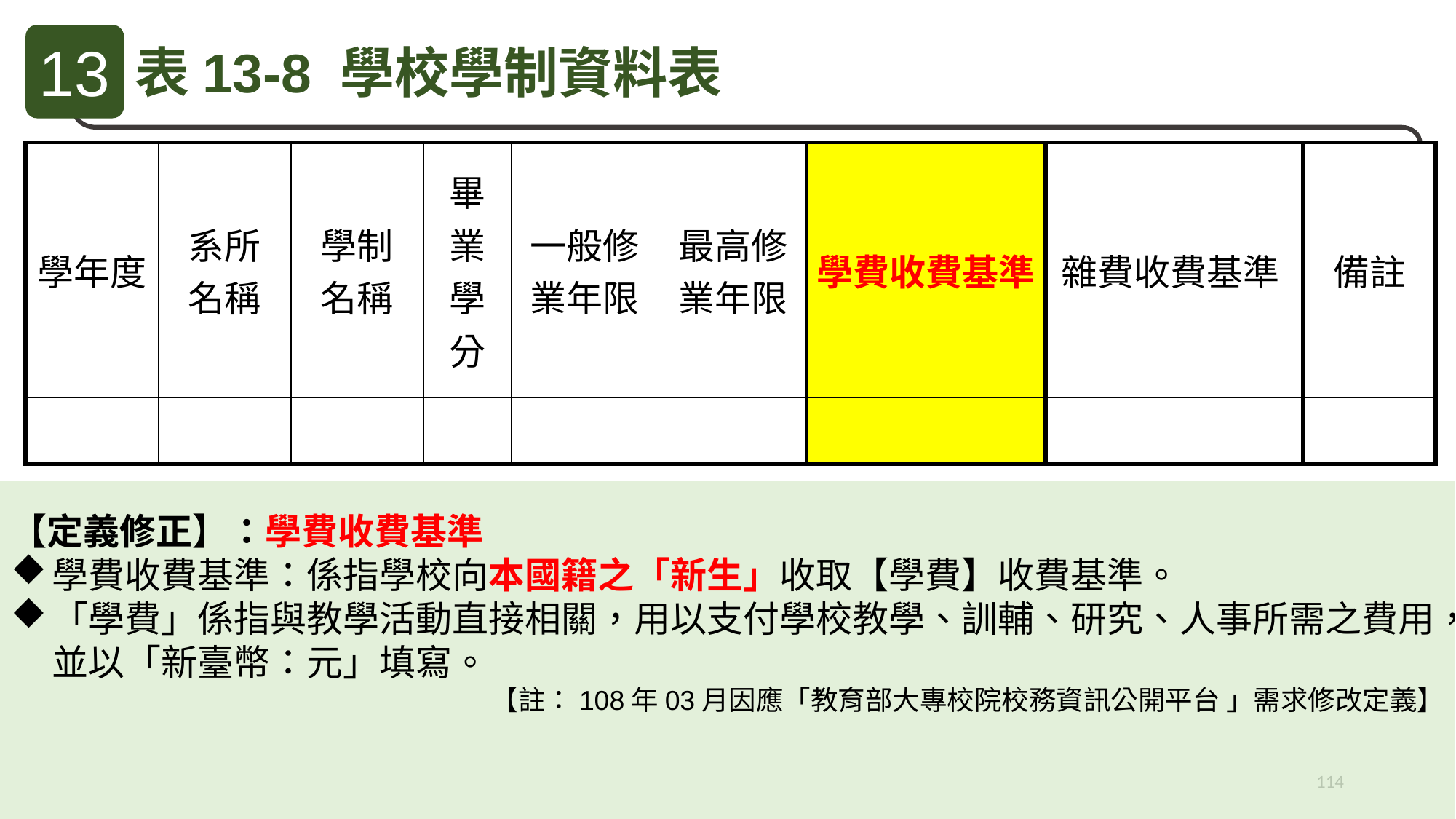

13
表13-8 學校學制資料表

| 學年度 | 系所 名稱 | 學制 名稱 | 畢業 學分 | 一般修 業年限 | 最高修 業年限 | 學費收費基準 | 雜費收費基準 | 備註 |
| --- | --- | --- | --- | --- | --- | --- | --- | --- |
|  |  |  |  |  |  |  |  |  |
【定義修正】：學費收費基準
學費收費基準：係指學校向本國籍之「新生」收取【學費】收費基準。
「學費」係指與教學活動直接相關，用以支付學校教學、訓輔、研究、人事所需之費用，並以「新臺幣：元」填寫。
【註：108年03月因應「教育部大專校院校務資訊公開平台 」需求修改定義】

114